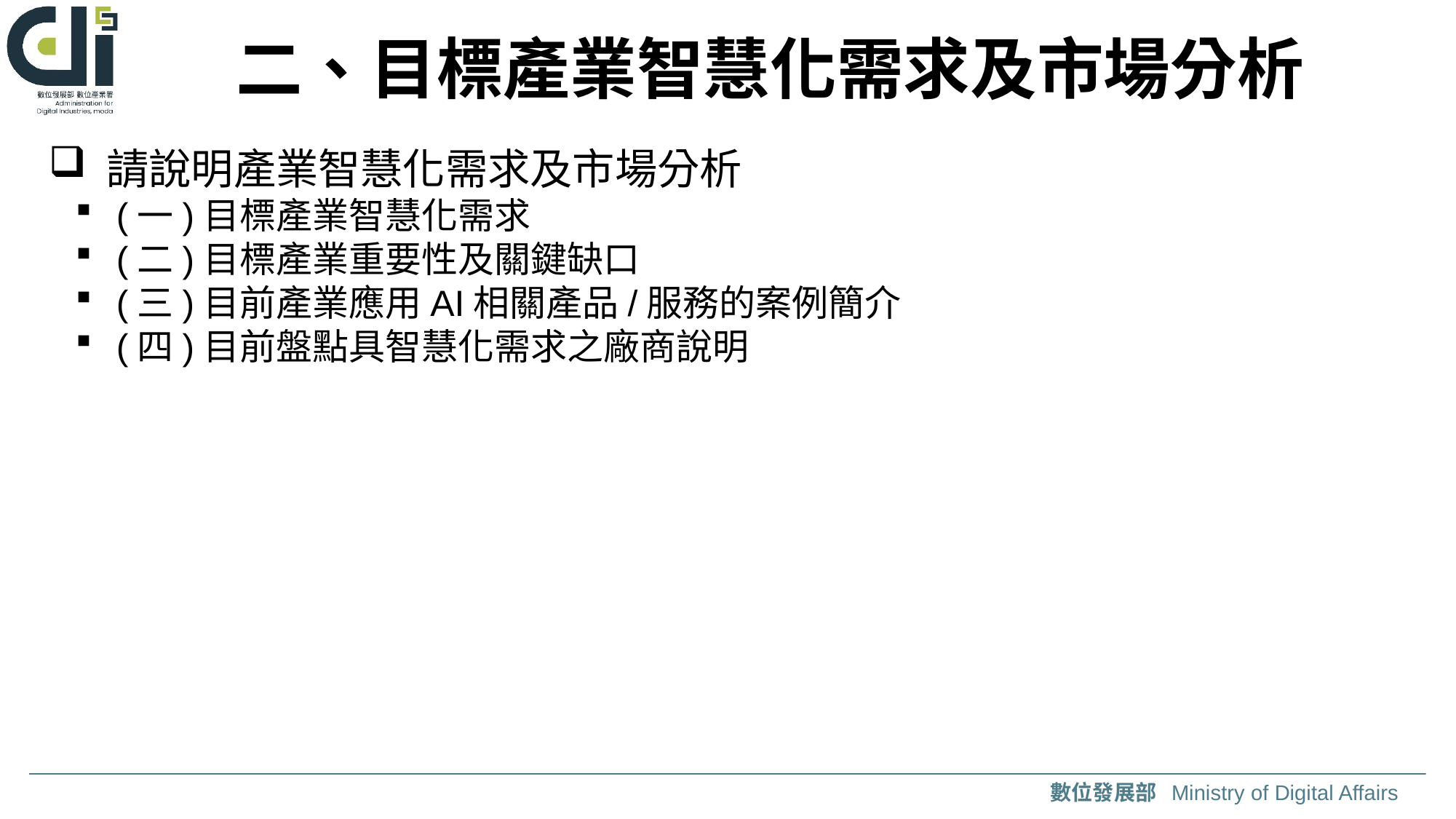

# 二、目標產業智慧化需求及市場分析
 請說明產業智慧化需求及市場分析
(一)目標產業智慧化需求
(二)目標產業重要性及關鍵缺口
(三)目前產業應用AI相關產品/服務的案例簡介
(四)目前盤點具智慧化需求之廠商說明